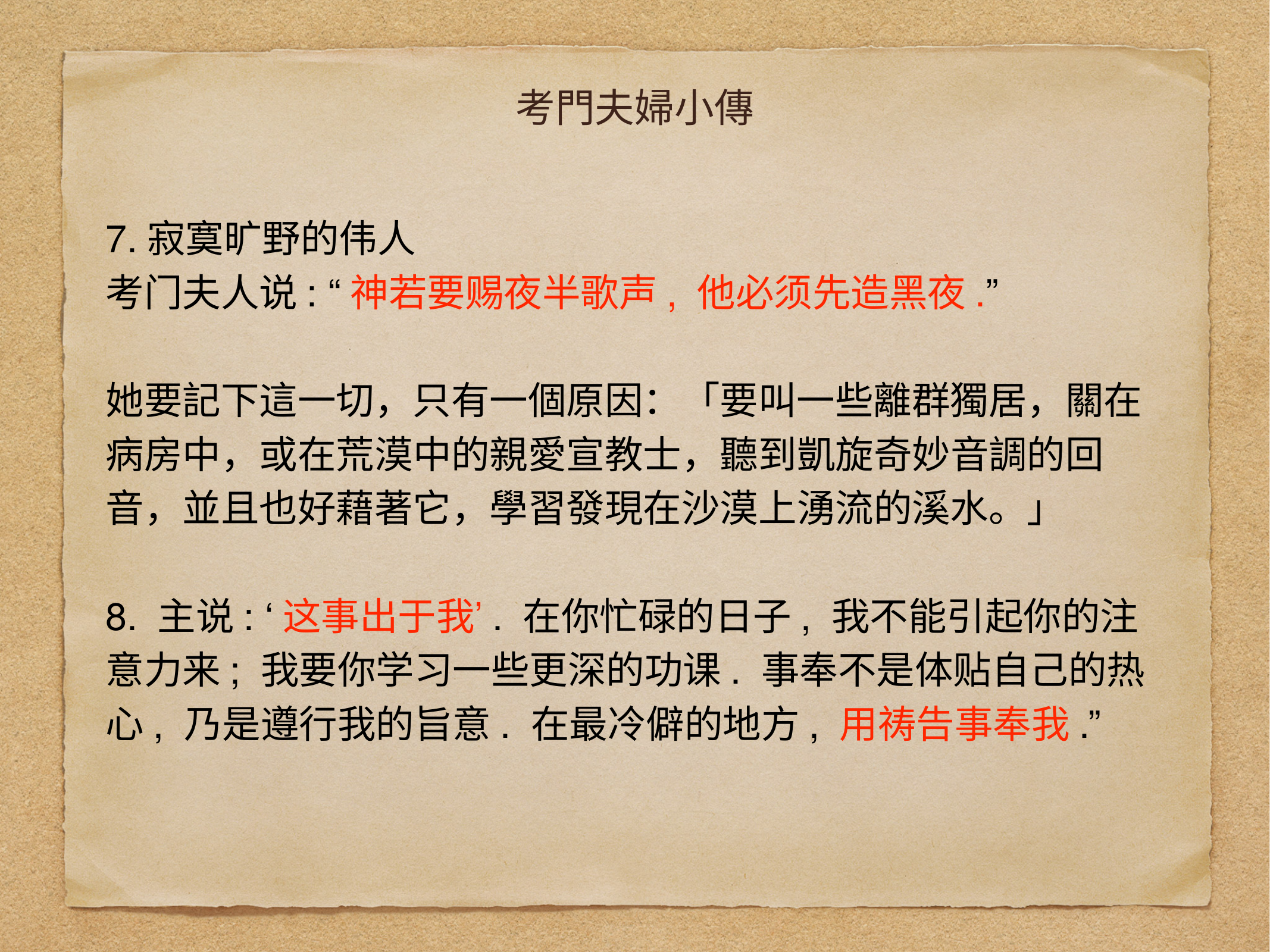

# 考門夫婦小傳
7.寂寞旷野的伟人
考门夫人说: “神若要赐夜半歌声, 他必须先造黑夜.”

她要記下這一切，只有一個原因：「要叫一些離群獨居，關在病房中，或在荒漠中的親愛宣教士，聽到凱旋奇妙音調的回音，並且也好藉著它，學習發現在沙漠上湧流的溪水。」

8. 主说: ‘这事出于我’. 在你忙碌的日子, 我不能引起你的注意力来; 我要你学习一些更深的功课. 事奉不是体贴自己的热心, 乃是遵行我的旨意. 在最冷僻的地方, 用祷告事奉我.”